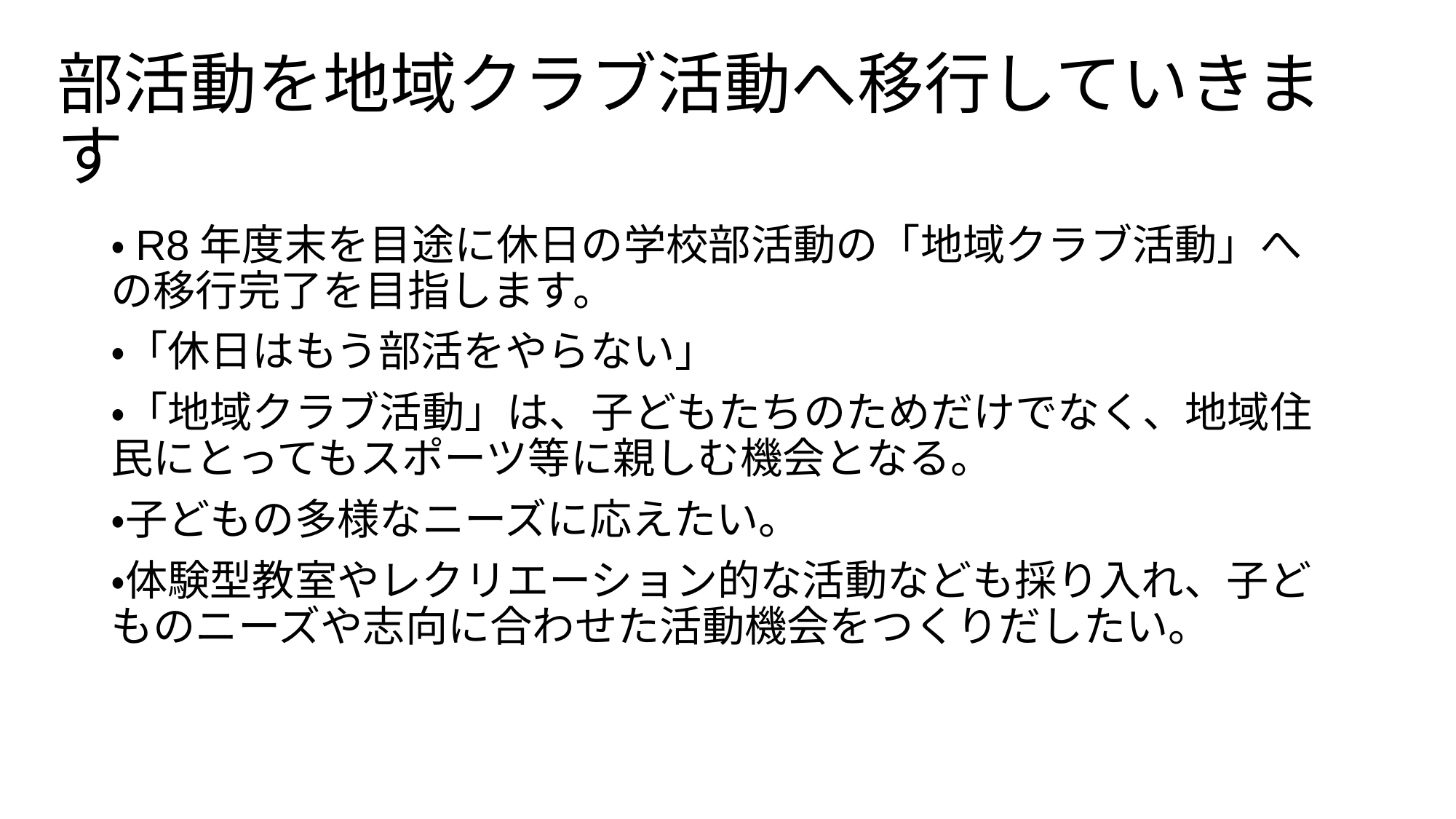

# 部活動を地域クラブ活動へ移行していきます
・R8年度末を目途に休日の学校部活動の「地域クラブ活動」への移行完了を目指します。
・「休日はもう部活をやらない」
・「地域クラブ活動」は、子どもたちのためだけでなく、地域住民にとってもスポーツ等に親しむ機会となる。
・子どもの多様なニーズに応えたい。
・体験型教室やレクリエーション的な活動なども採り入れ、子どものニーズや志向に合わせた活動機会をつくりだしたい。